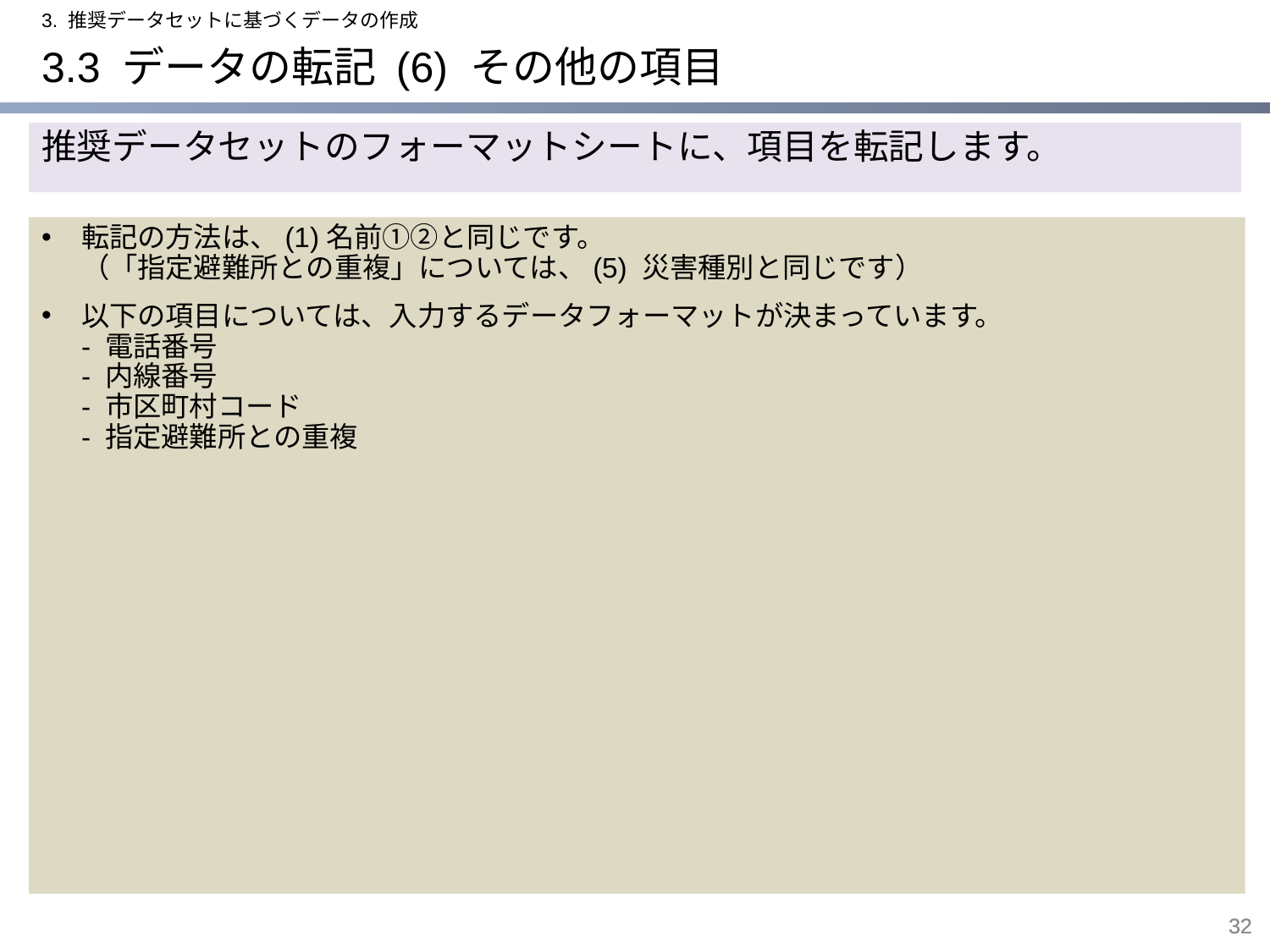

3. 推奨データセットに基づくデータの作成
# 3.3 データの転記 (6) その他の項目
推奨データセットのフォーマットシートに、項目を転記します。
転記の方法は、(1)名前①②と同じです。
（「指定避難所との重複」については、(5) 災害種別と同じです）
以下の項目については、入力するデータフォーマットが決まっています。
- 電話番号
- 内線番号
- 市区町村コード
- 指定避難所との重複

32